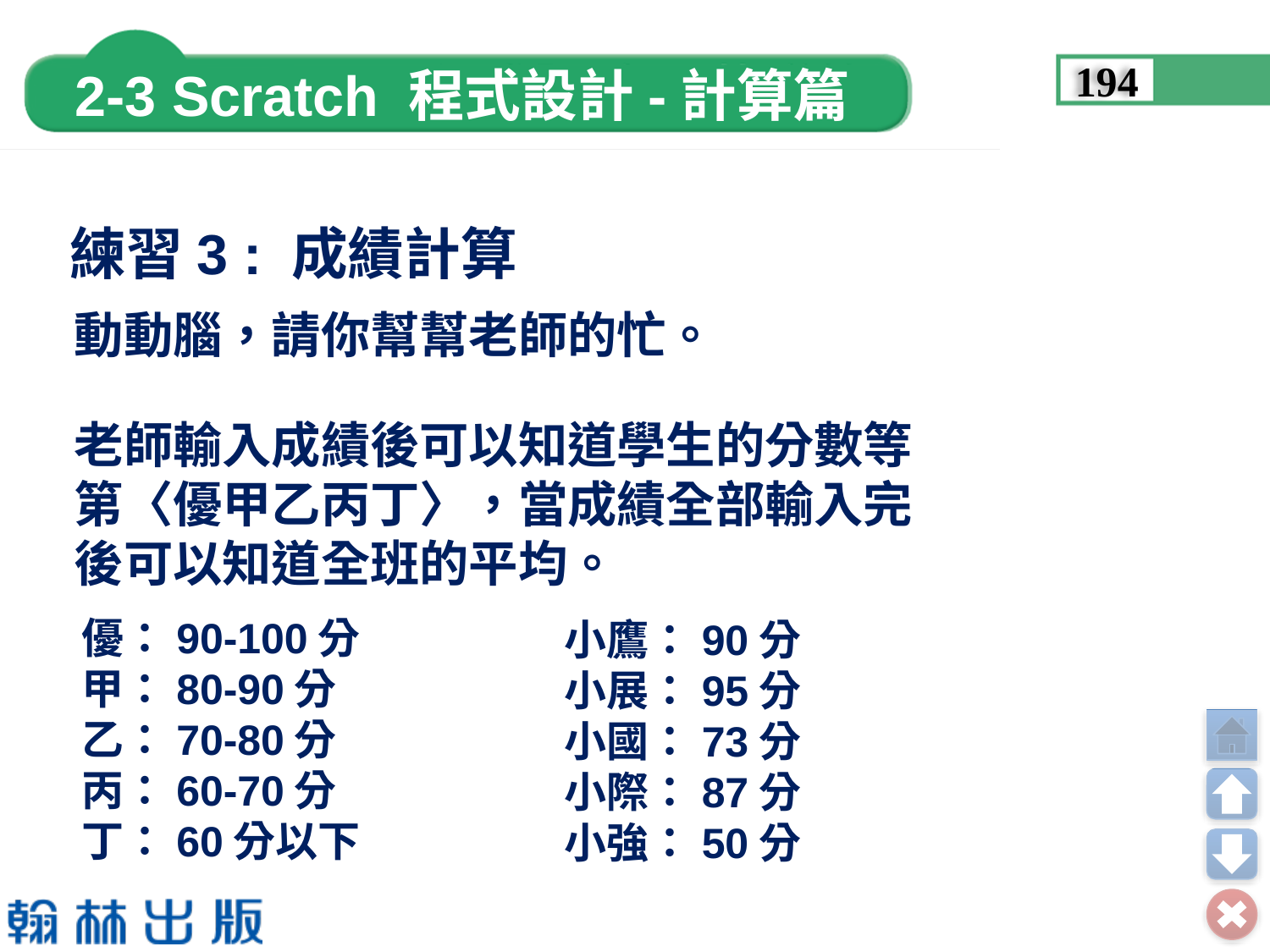

194
練習3 : 成績計算
動動腦，請你幫幫老師的忙。

老師輸入成績後可以知道學生的分數等第〈優甲乙丙丁〉，當成績全部輸入完後可以知道全班的平均。

優：90-100分
甲：80-90分
乙：70-80分
丙：60-70分
丁：60分以下
小鷹：90分
小展：95分
小國：73分
小際：87分
小強：50分